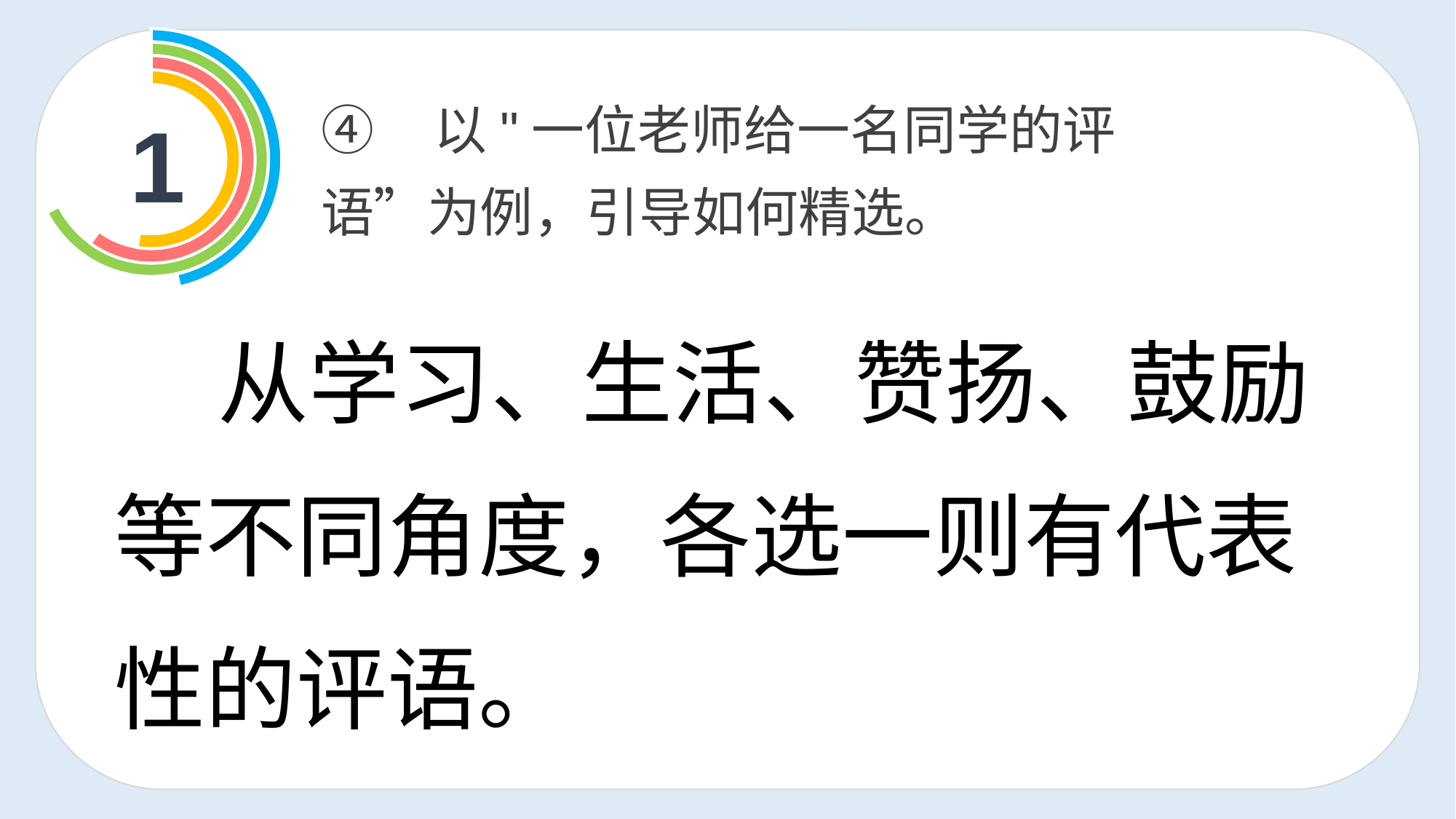

1

④    以"一位老师给一名同学的评语”为例，引导如何精选。
    从学习、生活、赞扬、鼓励等不同角度，各选一则有代表性的评语。